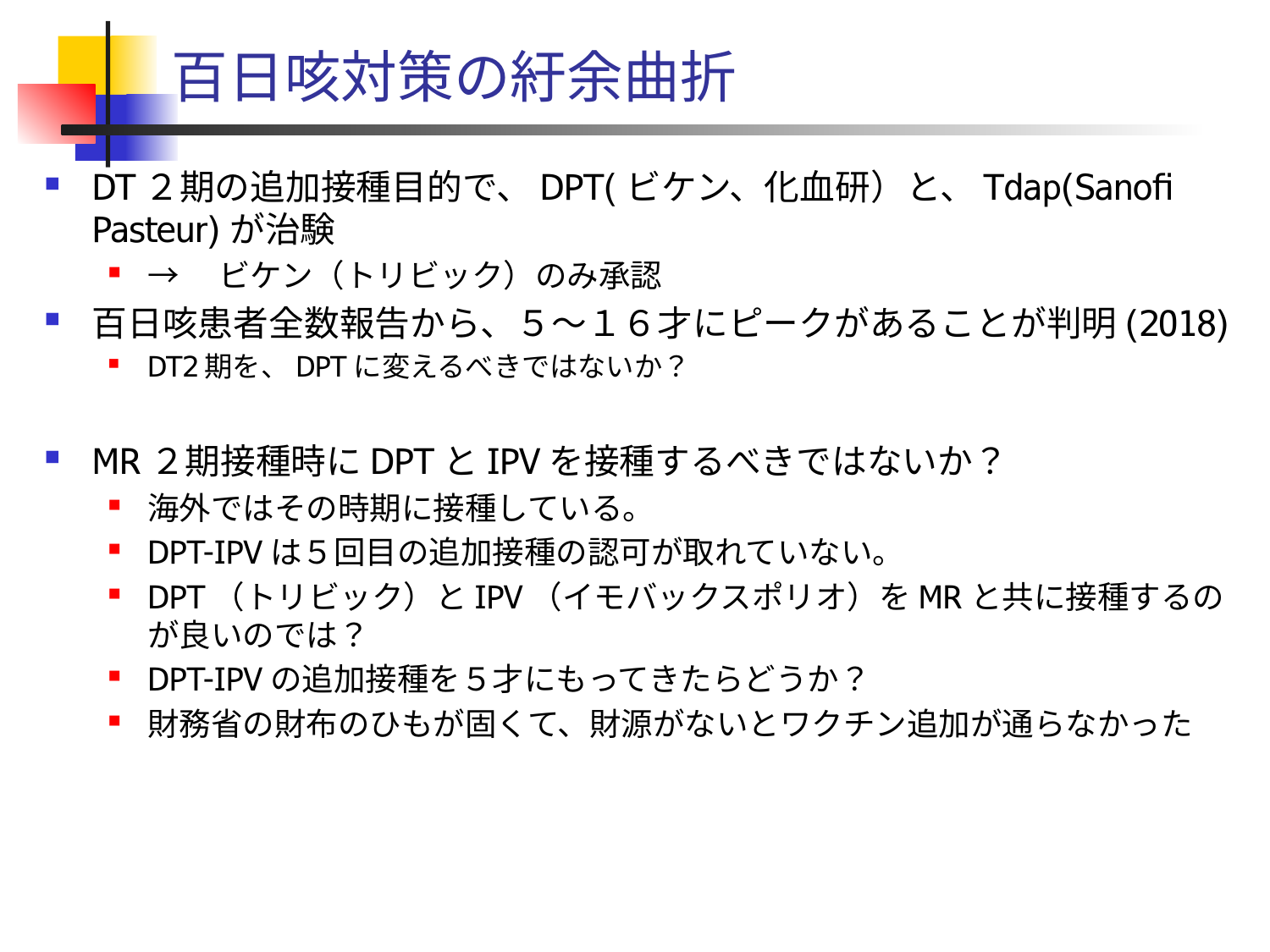

# 百日咳対策の紆余曲折
DT２期の追加接種目的で、DPT(ビケン、化血研）と、Tdap(Sanofi Pasteur)が治験
→　ビケン（トリビック）のみ承認
百日咳患者全数報告から、５～１６才にピークがあることが判明(2018)
DT2期を、DPTに変えるべきではないか？

MR２期接種時にDPTとIPVを接種するべきではないか？
海外ではその時期に接種している。
DPT-IPVは５回目の追加接種の認可が取れていない。
DPT（トリビック）とIPV（イモバックスポリオ）をMRと共に接種するのが良いのでは？
DPT-IPVの追加接種を５才にもってきたらどうか？
財務省の財布のひもが固くて、財源がないとワクチン追加が通らなかった